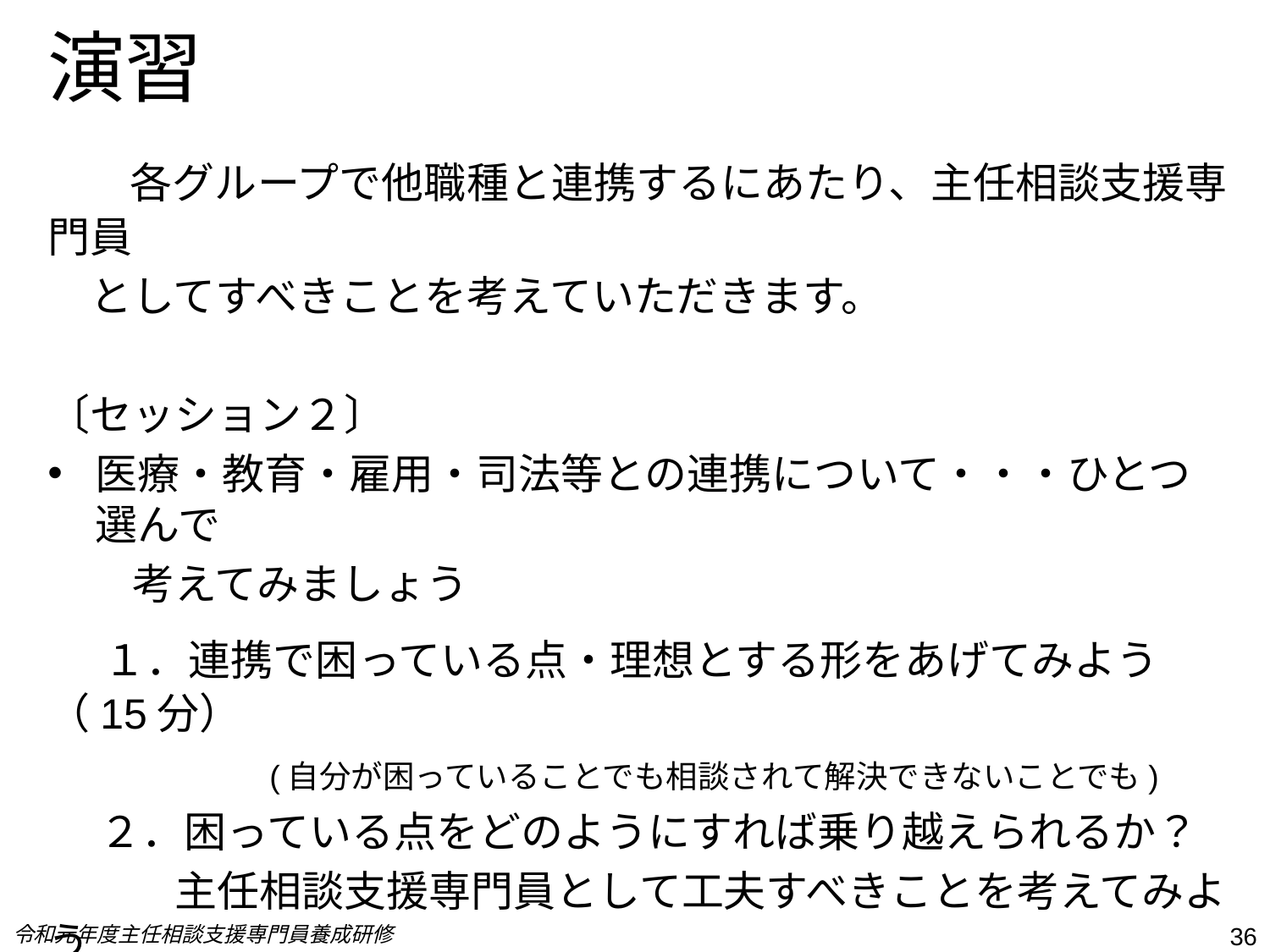

# 演習
 　各グループで他職種と連携するにあたり、主任相談支援専門員
　としてすべきことを考えていただきます。

〔セッション２〕
医療・教育・雇用・司法等との連携について・・・ひとつ選んで
　　考えてみましょう
　１．連携で困っている点・理想とする形をあげてみよう（15分）
　　　　　(自分が困っていることでも相談されて解決できないことでも)
　 ２．困っている点をどのようにすれば乗り越えられるか？
　　　主任相談支援専門員として工夫すべきことを考えてみよう
　　　　　　　　　　　　　　　　　　　　　　　　　　　　　　　　　　（25分）

令和元年度主任相談支援専門員養成研修
36